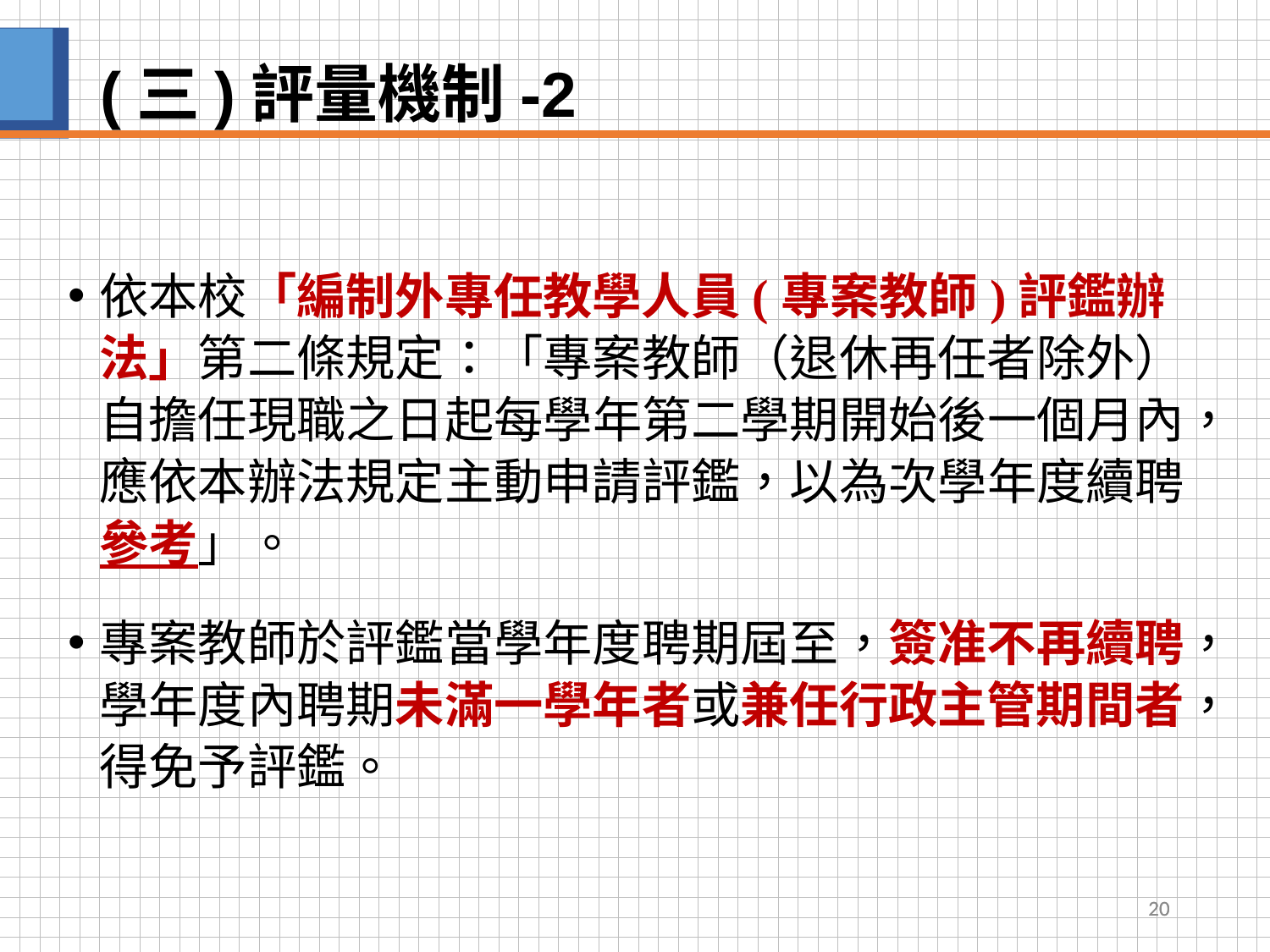

# (三)評量機制-2
依本校「編制外專任教學人員(專案教師)評鑑辦法」第二條規定：「專案教師（退休再任者除外）自擔任現職之日起每學年第二學期開始後一個月內，應依本辦法規定主動申請評鑑，以為次學年度續聘參考」。
專案教師於評鑑當學年度聘期屆至，簽准不再續聘，學年度內聘期未滿一學年者或兼任行政主管期間者，得免予評鑑。
20